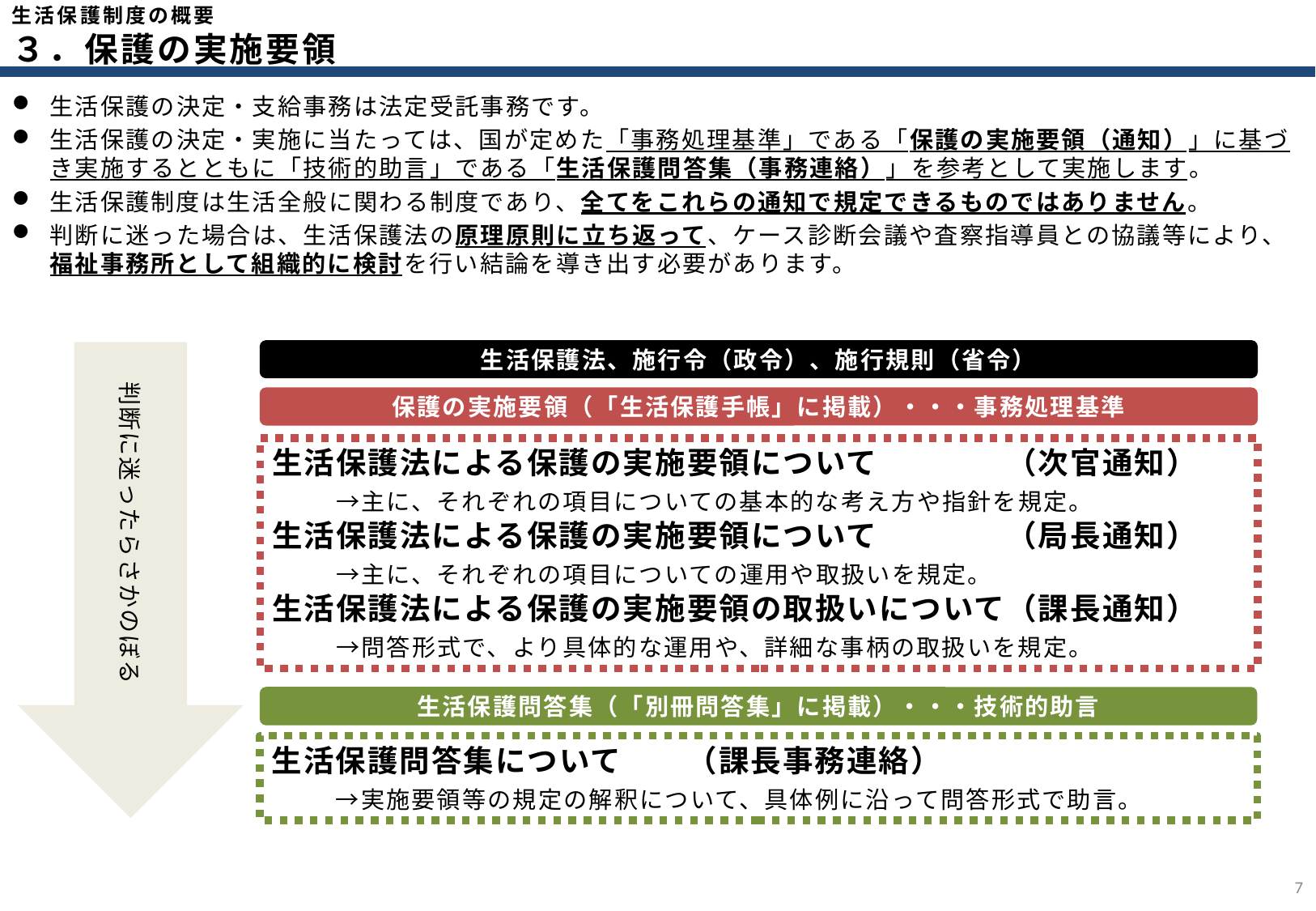

生活保護制度の概要
３．保護の実施要領
生活保護の決定・支給事務は法定受託事務です。
生活保護の決定・実施に当たっては、国が定めた「事務処理基準」である「保護の実施要領（通知）」に基づき実施するとともに「技術的助言」である「生活保護問答集（事務連絡）」を参考として実施します。
生活保護制度は生活全般に関わる制度であり、全てをこれらの通知で規定できるものではありません。
判断に迷った場合は、生活保護法の原理原則に立ち返って、ケース診断会議や査察指導員との協議等により、福祉事務所として組織的に検討を行い結論を導き出す必要があります。

生活保護法、施行令（政令）、施行規則（省令）

判断に迷ったらさかのぼる
保護の実施要領（「生活保護手帳」に掲載）・・・事務処理基準
生活保護法による保護の実施要領について　　　　（次官通知）
　　→主に、それぞれの項目についての基本的な考え方や指針を規定。
生活保護法による保護の実施要領について　　　　（局長通知）
　　→主に、それぞれの項目についての運用や取扱いを規定。
生活保護法による保護の実施要領の取扱いについて（課長通知）
　　→問答形式で、より具体的な運用や、詳細な事柄の取扱いを規定。
生活保護問答集（「別冊問答集」に掲載）・・・技術的助言
生活保護問答集について　　（課長事務連絡）
　　→実施要領等の規定の解釈について、具体例に沿って問答形式で助言。
7